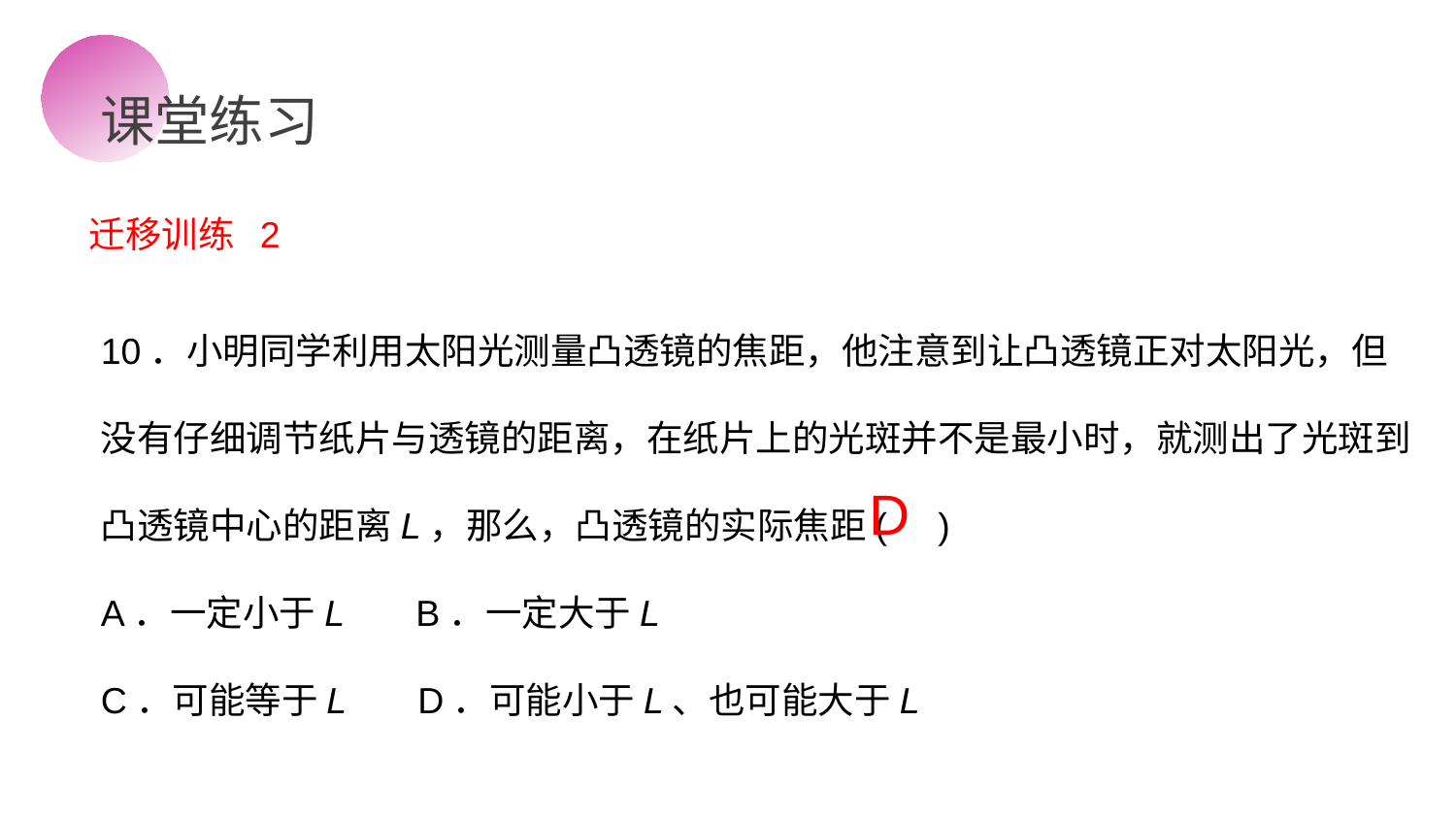

课堂练习
迁移训练  2
10．小明同学利用太阳光测量凸透镜的焦距，他注意到让凸透镜正对太阳光，但没有仔细调节纸片与透镜的距离，在纸片上的光斑并不是最小时，就测出了光斑到凸透镜中心的距离L，那么，凸透镜的实际焦距(     )
A．一定小于L       B．一定大于L
C．可能等于L       D．可能小于L、也可能大于L
D